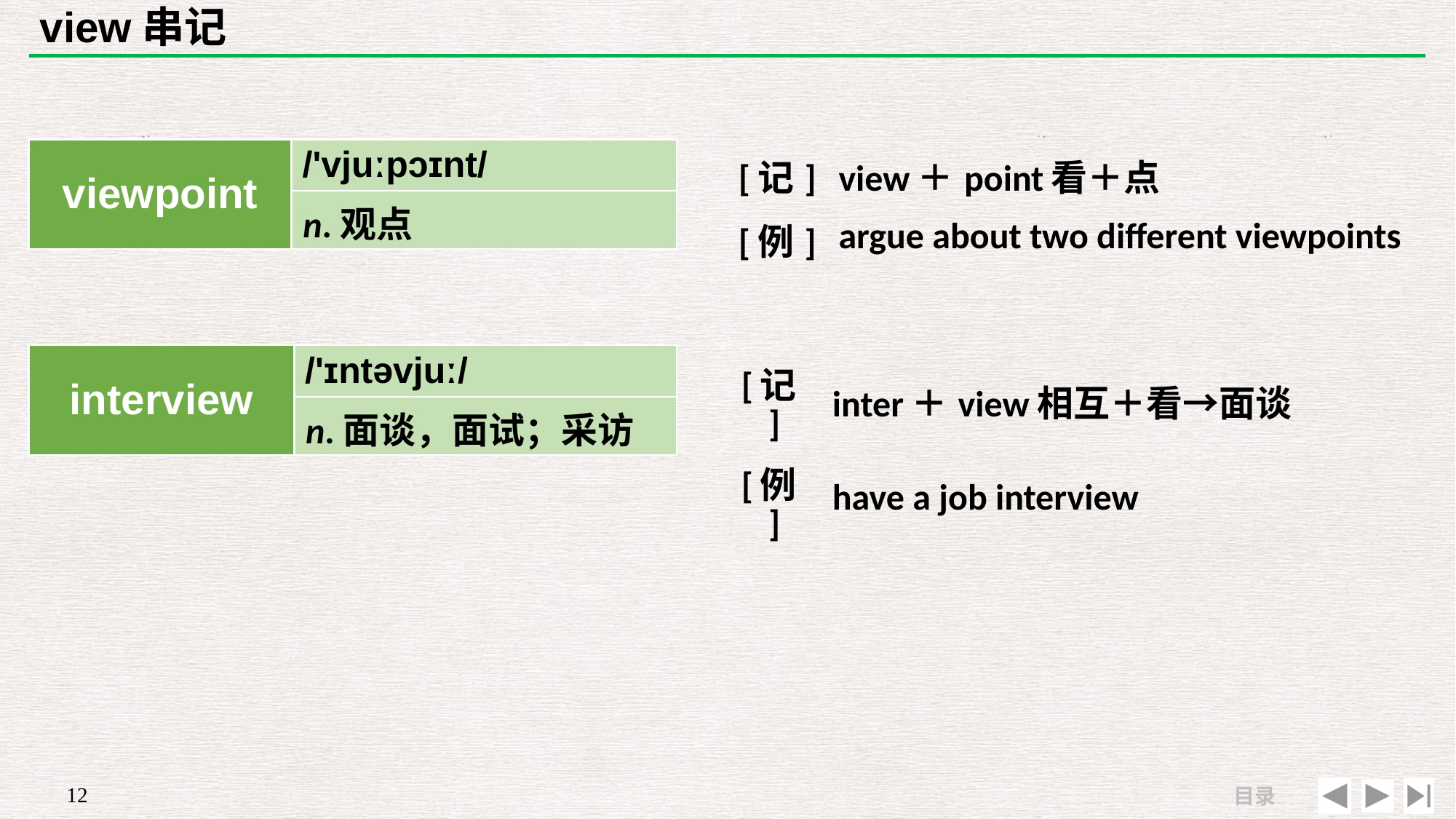

# view串记

| viewpoint | /'vjuːpɔɪnt/ |
| --- | --- |
|  |  |
| [记] | view＋point看＋点 |
| --- | --- |
| [例] | argue about two different viewpoints |
n.观点
| interview | /'ɪntəvjuː/ |
| --- | --- |
|  |  |
| [记] | inter＋view相互＋看→面谈 |
| --- | --- |
| [例] | have a job interview |
n.面谈，面试；采访